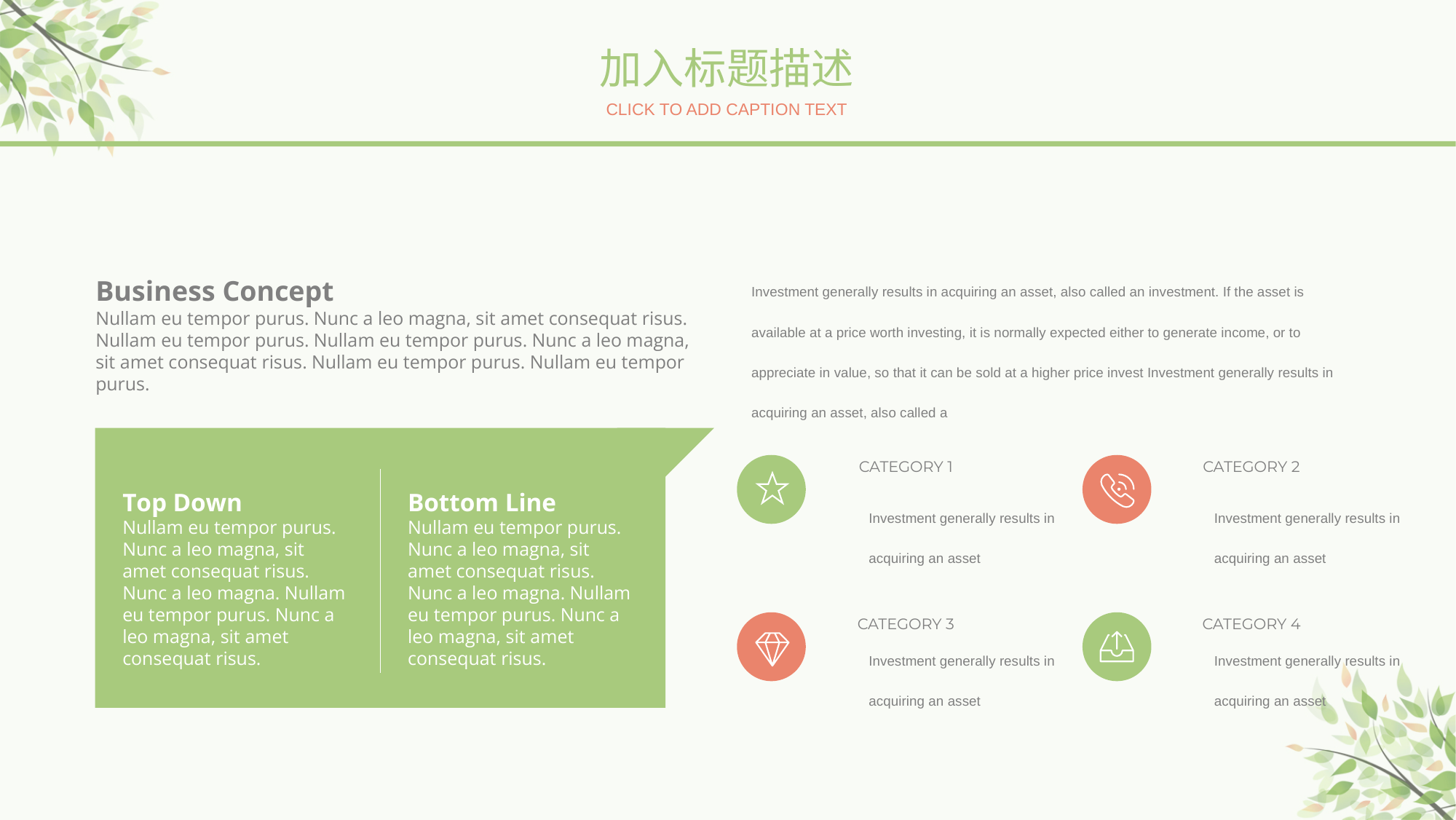

加入标题描述
CLICK TO ADD CAPTION TEXT

Business Concept
Nullam eu tempor purus. Nunc a leo magna, sit amet consequat risus. Nullam eu tempor purus. Nullam eu tempor purus. Nunc a leo magna, sit amet consequat risus. Nullam eu tempor purus. Nullam eu tempor purus.

Top Down
Nullam eu tempor purus. Nunc a leo magna, sit amet consequat risus. Nunc a leo magna. Nullam eu tempor purus. Nunc a leo magna, sit amet consequat risus.
Bottom Line
Nullam eu tempor purus. Nunc a leo magna, sit amet consequat risus. Nunc a leo magna. Nullam eu tempor purus. Nunc a leo magna, sit amet consequat risus.
Investment generally results in acquiring an asset, also called an investment. If the asset is available at a price worth investing, it is normally expected either to generate income, or to appreciate in value, so that it can be sold at a higher price invest Investment generally results in acquiring an asset, also called a
CATEGORY 1
CATEGORY 2

Investment generally results in acquiring an asset
Investment generally results in acquiring an asset

CATEGORY 3
CATEGORY 4

Investment generally results in acquiring an asset
Investment generally results in acquiring an asset